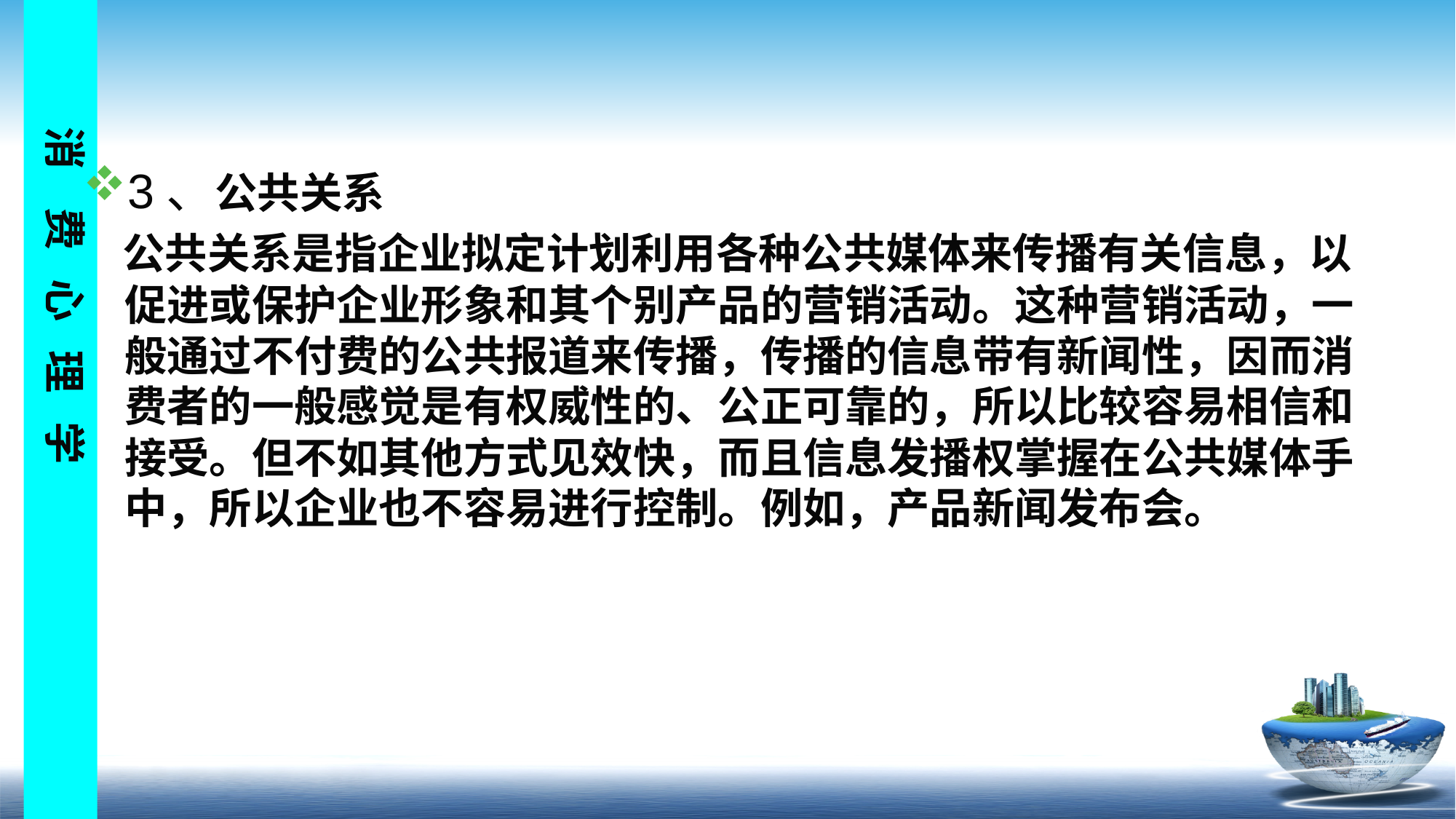

#
3、公共关系
   公共关系是指企业拟定计划利用各种公共媒体来传播有关信息，以促进或保护企业形象和其个别产品的营销活动。这种营销活动，一般通过不付费的公共报道来传播，传播的信息带有新闻性，因而消费者的一般感觉是有权威性的、公正可靠的，所以比较容易相信和接受。但不如其他方式见效快，而且信息发播权掌握在公共媒体手中，所以企业也不容易进行控制。例如，产品新闻发布会。